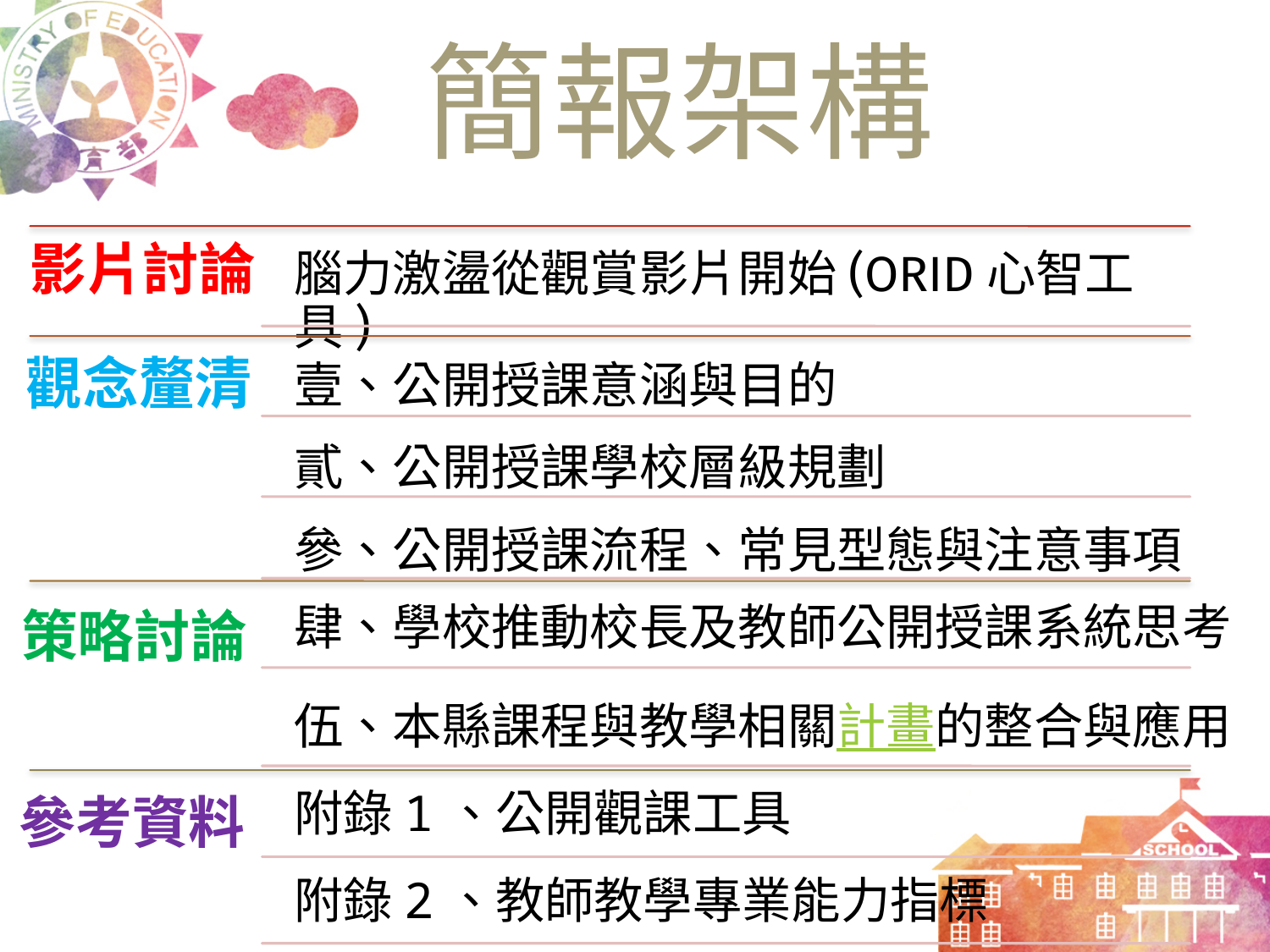

簡報架構

影片討論
腦力激盪從觀賞影片開始(ORID心智工具)

觀念釐清
壹、公開授課意涵與目的

貳、公開授課學校層級規劃

參、公開授課流程、常見型態與注意事項

肆、學校推動校長及教師公開授課系統思考
策略討論

伍、本縣課程與教學相關計畫的整合與應用

附錄1、公開觀課工具
參考資料

附錄2、教師教學專業能力指標